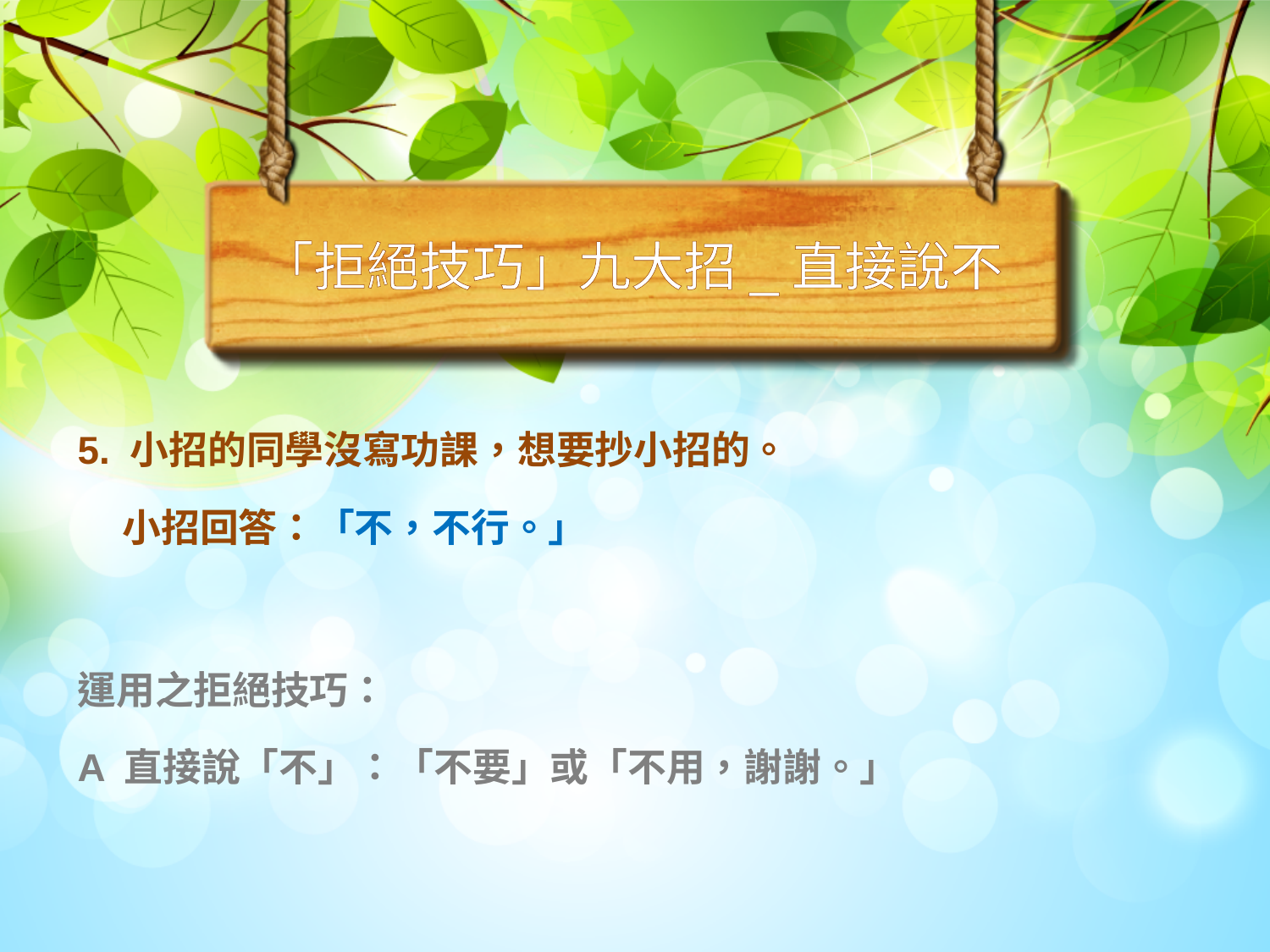

「拒絕技巧」九大招_直接說不
5. 小招的同學沒寫功課，想要抄小招的。
    小招回答：「不，不行。」

運用之拒絕技巧：
A 直接說「不」：「不要」或「不用，謝謝。」